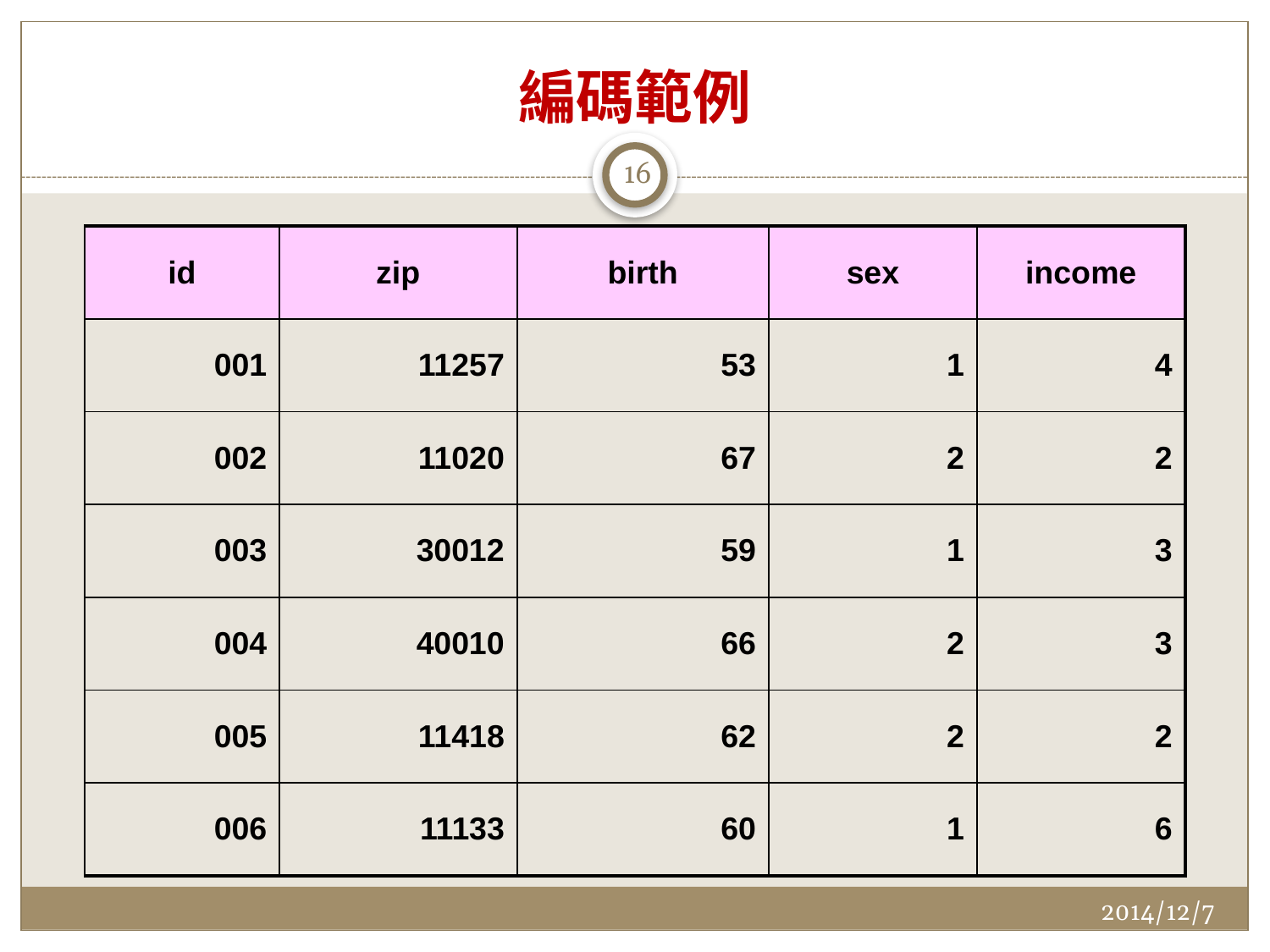

# 編碼範例
16
| id | zip | birth | sex | income |
| --- | --- | --- | --- | --- |
| 001 | 11257 | 53 | 1 | 4 |
| 002 | 11020 | 67 | 2 | 2 |
| 003 | 30012 | 59 | 1 | 3 |
| 004 | 40010 | 66 | 2 | 3 |
| 005 | 11418 | 62 | 2 | 2 |
| 006 | 11133 | 60 | 1 | 6 |
2014/12/7